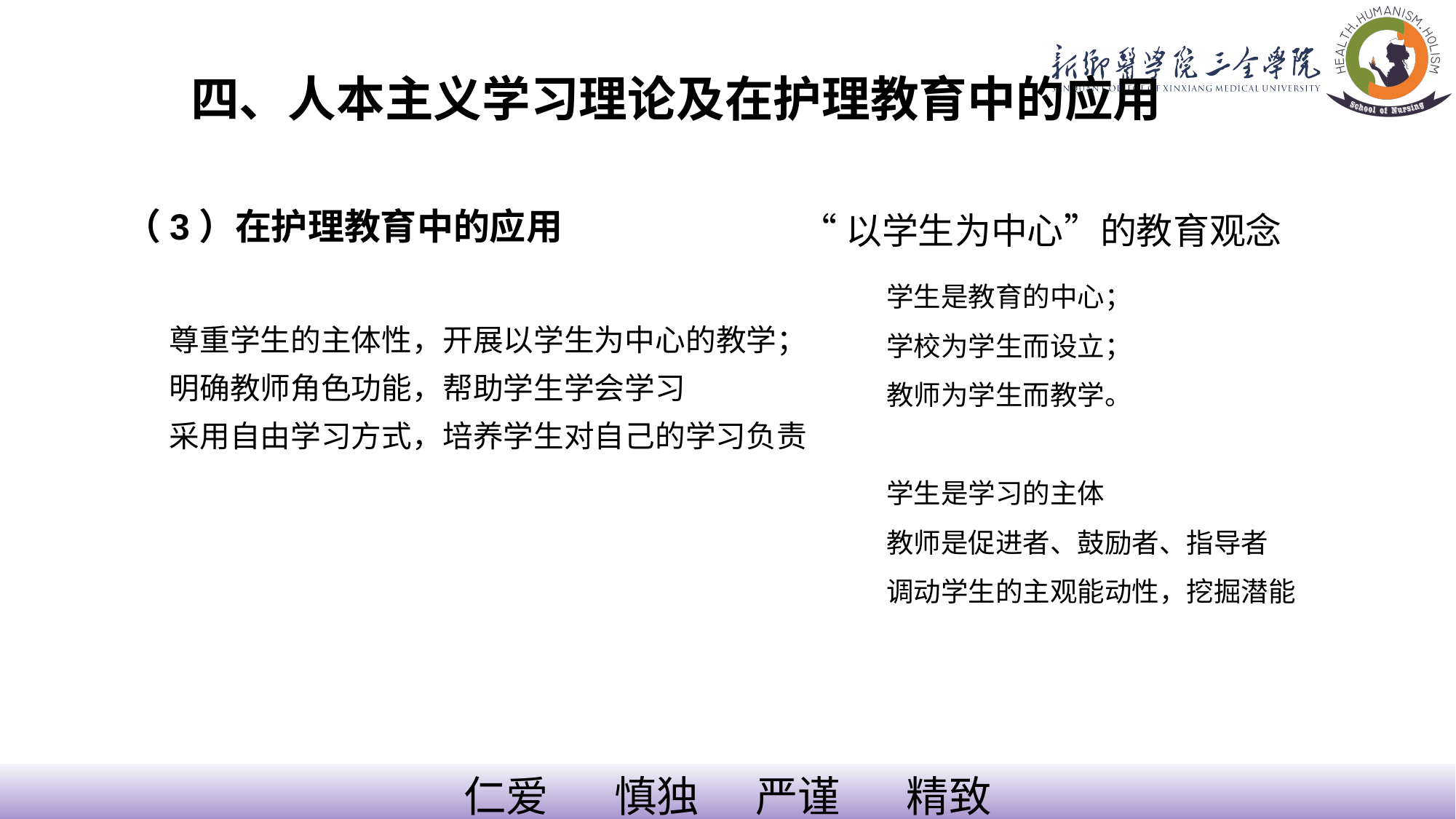

四、人本主义学习理论及在护理教育中的应用
（3）在护理教育中的应用

 “以学生为中心”的教育观念
学生是教育的中心；
学校为学生而设立；
教师为学生而教学。

学生是学习的主体
教师是促进者、鼓励者、指导者
调动学生的主观能动性，挖掘潜能
尊重学生的主体性，开展以学生为中心的教学；
明确教师角色功能，帮助学生学会学习
采用自由学习方式，培养学生对自己的学习负责